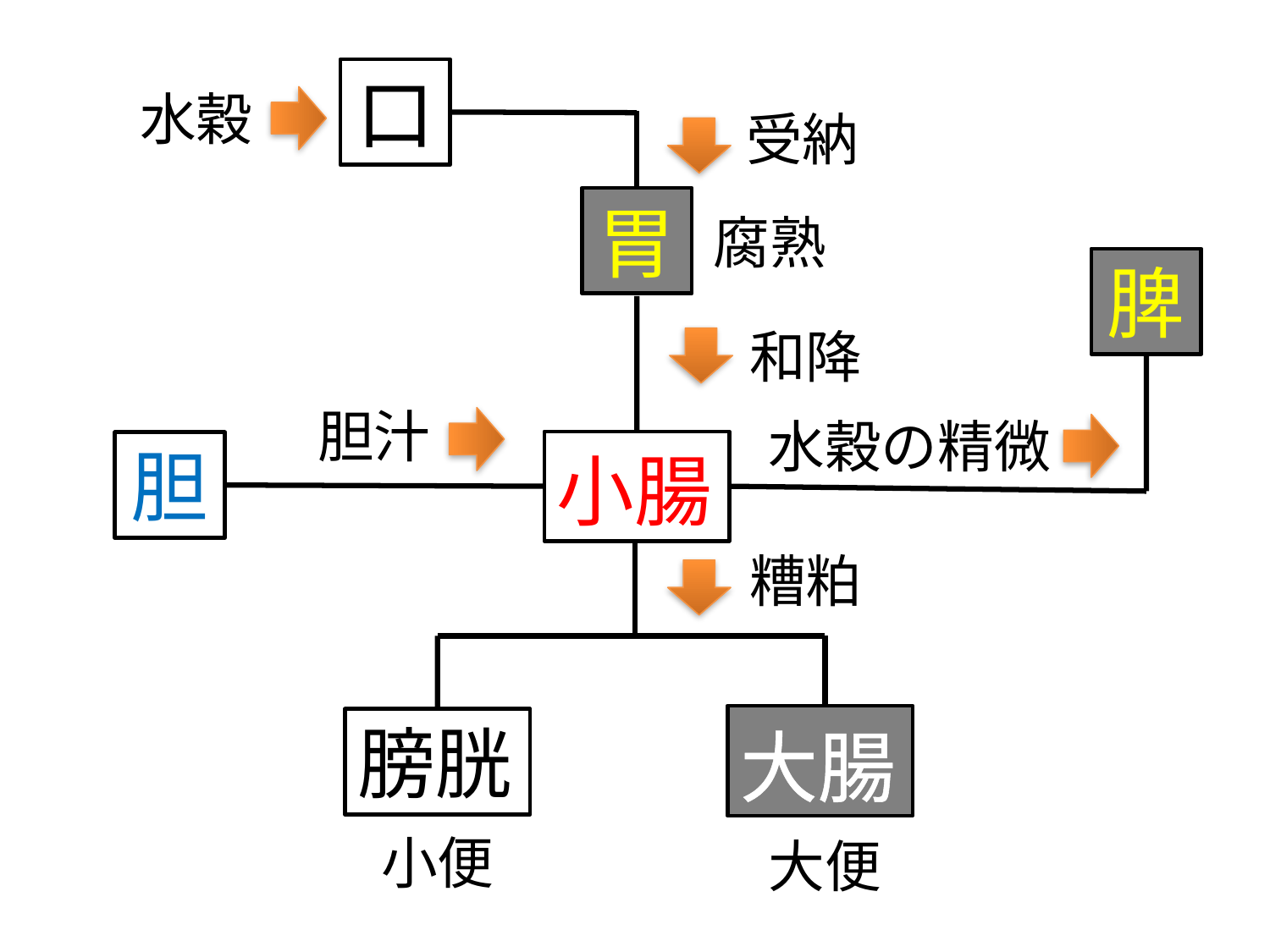

口
水穀

受納

胃
腐熟

脾
和降

胆汁
水穀の精微

胆

小腸
糟粕

大腸

膀胱
小便
大便